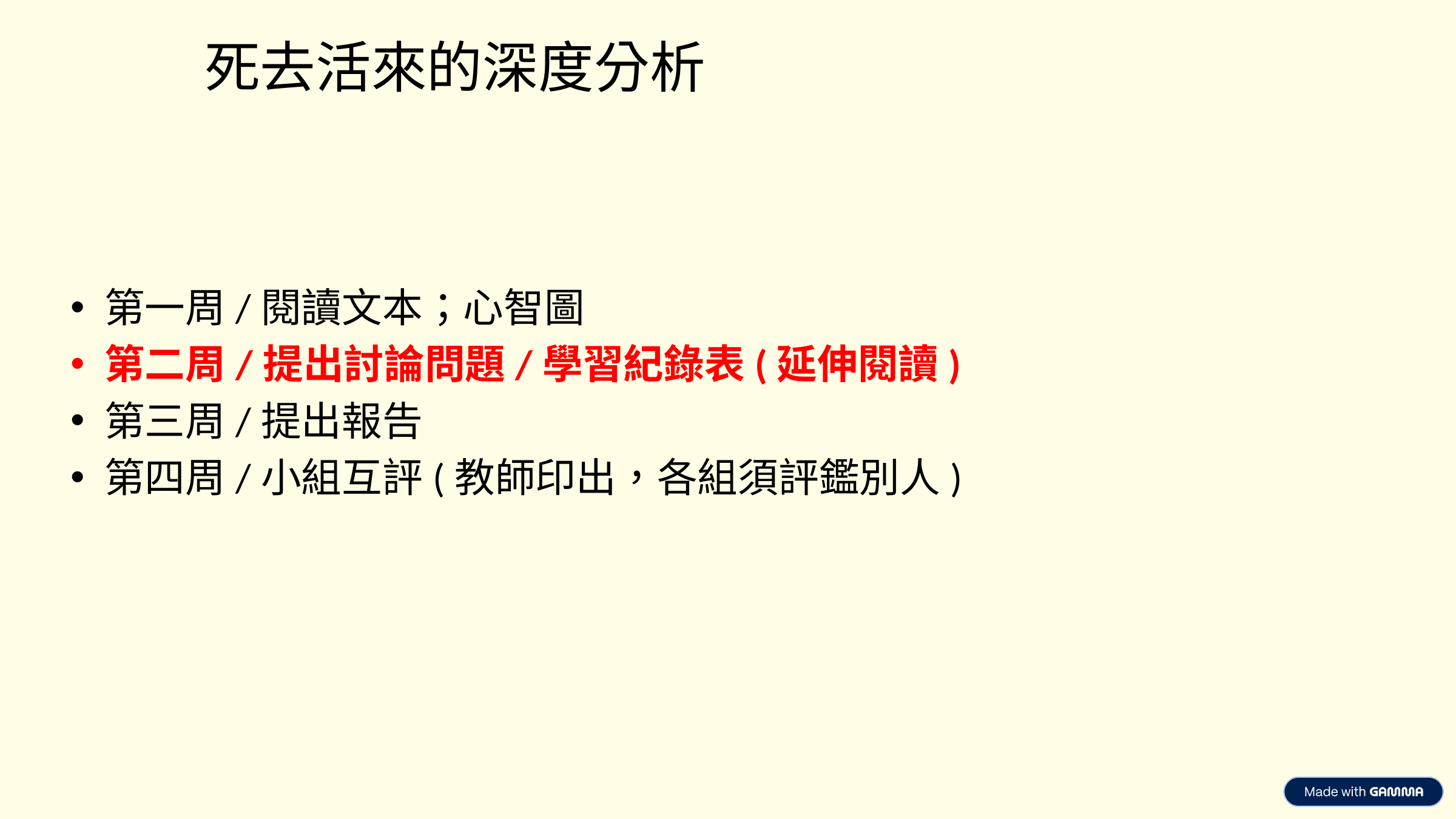

死去活來的深度分析
第一周/閱讀文本；心智圖
第二周/提出討論問題/學習紀錄表(延伸閱讀)
第三周/提出報告
第四周/小組互評(教師印出，各組須評鑑別人)